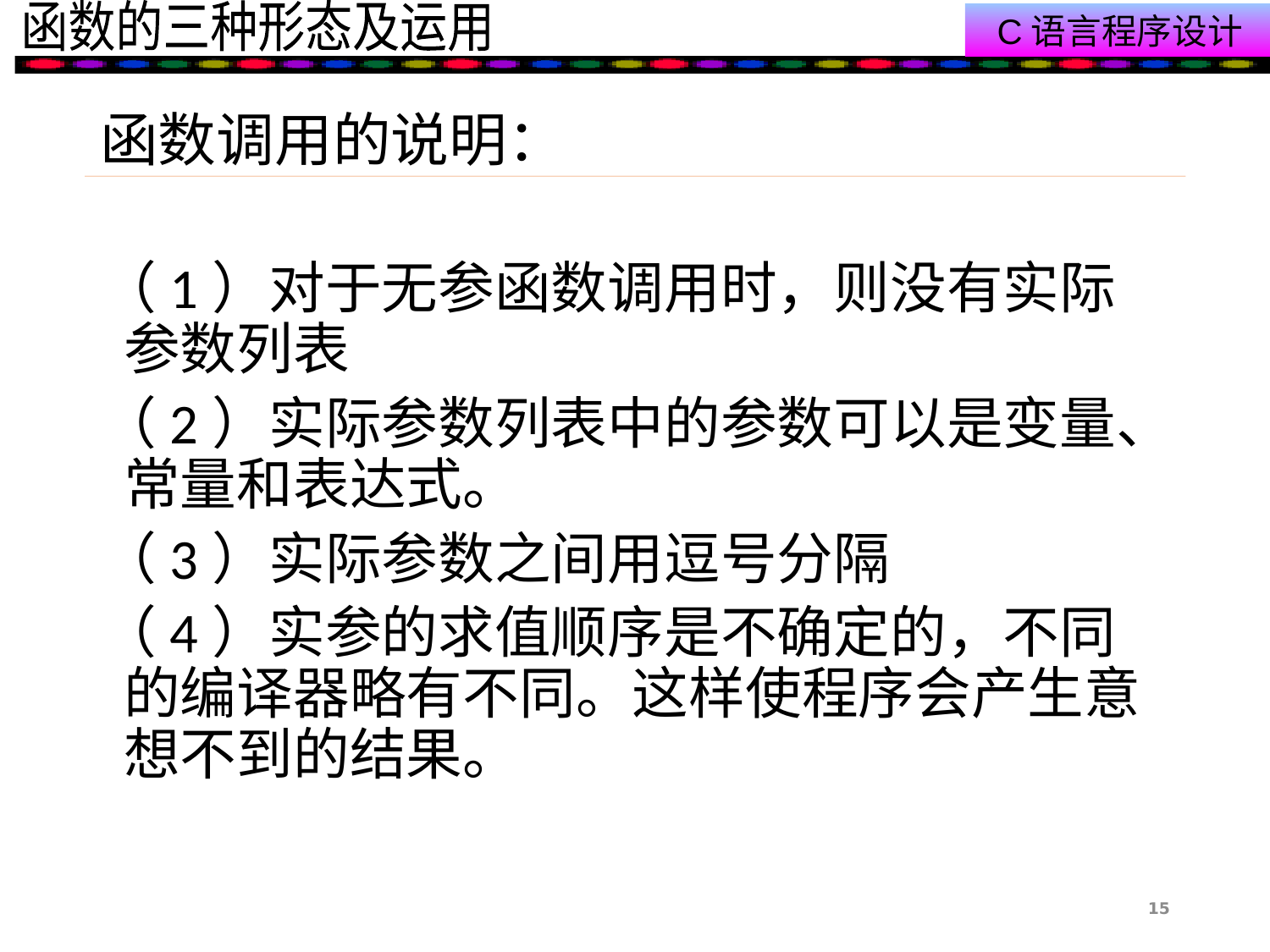

# 函数调用的说明：
（1）对于无参函数调用时，则没有实际参数列表
（2）实际参数列表中的参数可以是变量、常量和表达式。
（3）实际参数之间用逗号分隔
（4）实参的求值顺序是不确定的，不同的编译器略有不同。这样使程序会产生意想不到的结果。
15